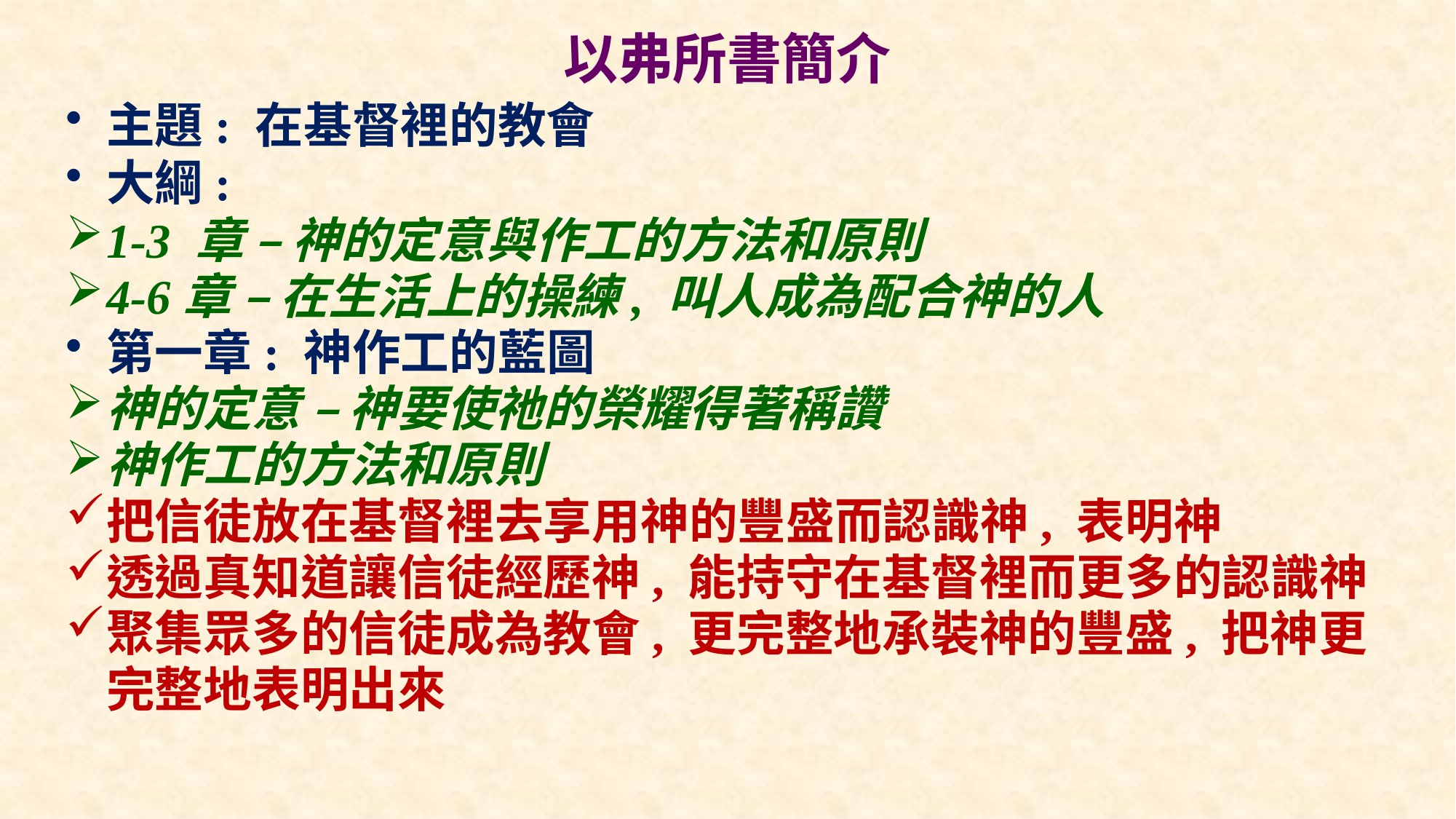

# 以弗所書簡介
主題: 在基督裡的教會
大綱:
1-3 章 – 神的定意與作工的方法和原則
4-6章 – 在生活上的操練, 叫人成為配合神的人
第一章: 神作工的藍圖
神的定意 – 神要使祂的榮耀得著稱讚
神作工的方法和原則
把信徒放在基督裡去享用神的豐盛而認識神, 表明神
透過真知道讓信徒經歷神, 能持守在基督裡而更多的認識神
聚集眾多的信徒成為教會, 更完整地承裝神的豐盛, 把神更完整地表明出來